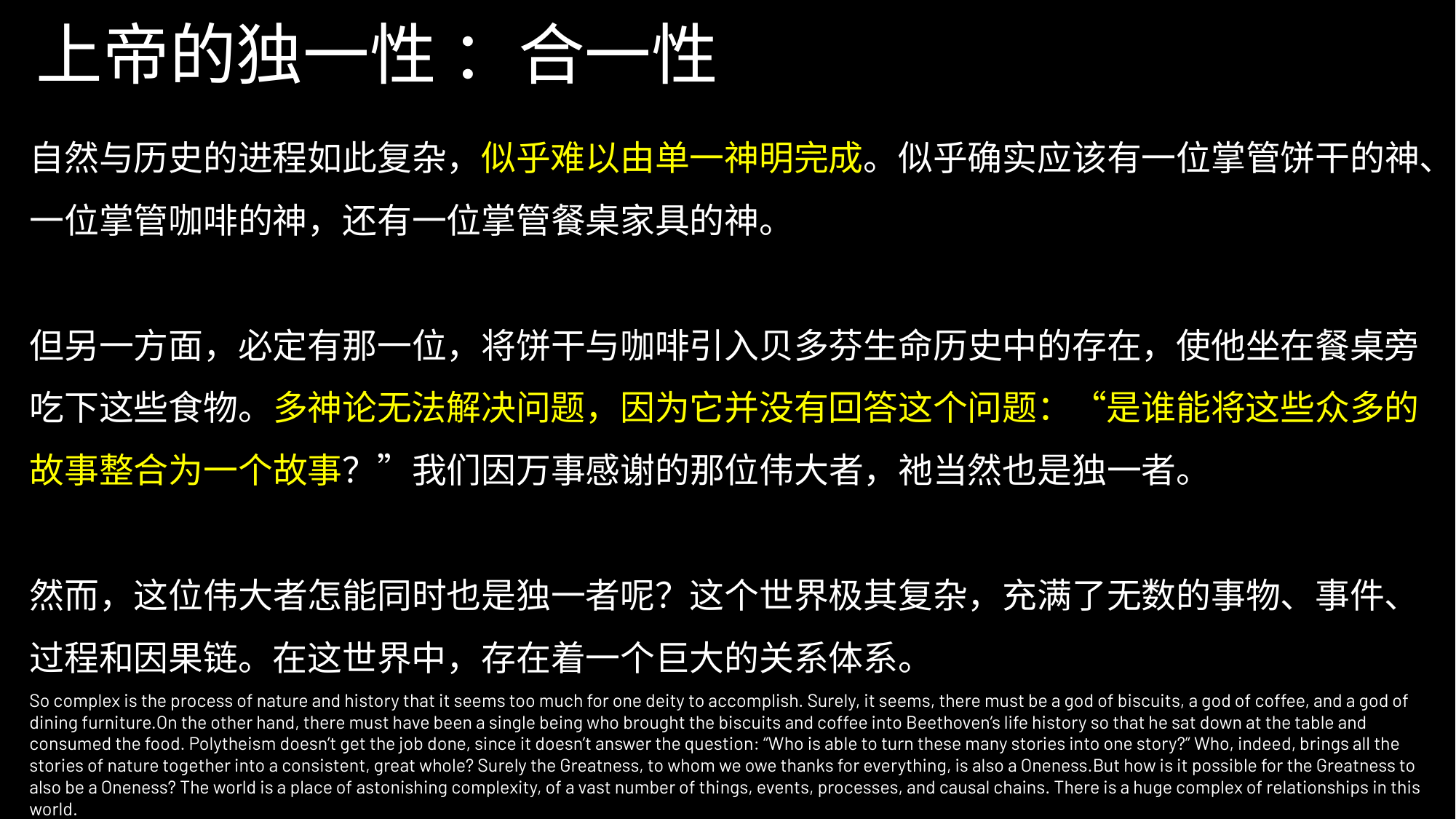

# 上帝的独一性 ：合一性
自然与历史的进程如此复杂，似乎难以由单一神明完成。似乎确实应该有一位掌管饼干的神、一位掌管咖啡的神，还有一位掌管餐桌家具的神。

但另一方面，必定有那一位，将饼干与咖啡引入贝多芬生命历史中的存在，使他坐在餐桌旁吃下这些食物。多神论无法解决问题，因为它并没有回答这个问题：“是谁能将这些众多的故事整合为一个故事？”我们因万事感谢的那位伟大者，祂当然也是独一者。

然而，这位伟大者怎能同时也是独一者呢？这个世界极其复杂，充满了无数的事物、事件、过程和因果链。在这世界中，存在着一个巨大的关系体系。

So complex is the process of nature and history that it seems too much for one deity to accomplish. Surely, it seems, there must be a god of biscuits, a god of coffee, and a god of dining furniture.On the other hand, there must have been a single being who brought the biscuits and coffee into Beethoven’s life history so that he sat down at the table and consumed the food. Polytheism doesn’t get the job done, since it doesn’t answer the question: “Who is able to turn these many stories into one story?” Who, indeed, brings all the stories of nature together into a consistent, great whole? Surely the Greatness, to whom we owe thanks for everything, is also a Oneness.But how is it possible for the Greatness to also be a Oneness? The world is a place of astonishing complexity, of a vast number of things, events, processes, and causal chains. There is a huge complex of relationships in this world.